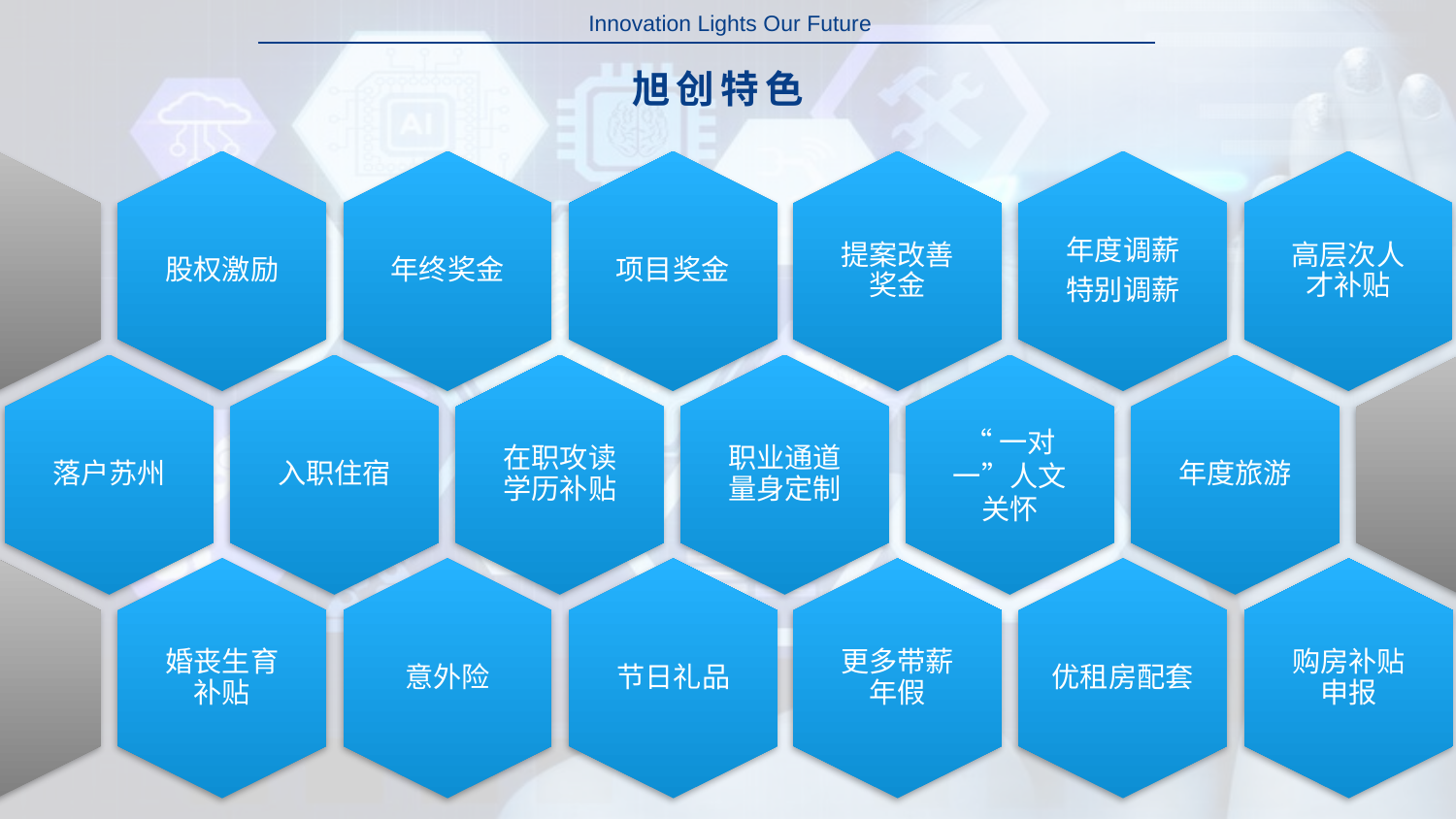

Innovation Lights Our Future
旭创特色

股权激励
年终奖金
项目奖金
提案改善奖金
年度调薪
特别调薪
高层次人才补贴
e7d195523061f1c0dc554706afe4c72a60a25314cbaece805811E654B44695D34D35691164BB3D154CCFD5D798F6FEAD99EAA8F1ADC3D4AFA5BC9ED0BB3A4B45073A038AC38E89AB54D31AA59602B9F1A6C736EC45FC77ACF2EA0DEB65C41BE7057546C74C38DB100CE4577071C0D300F59428EBE8A1688DD320C65D0A081DCEFB38F1FE5CDA7D35
落户苏州
入职住宿
在职攻读学历补贴
职业通道量身定制
“一对一”人文关怀
年度旅游

婚丧生育补贴
意外险
节日礼品
更多带薪年假
优租房配套
购房补贴申报